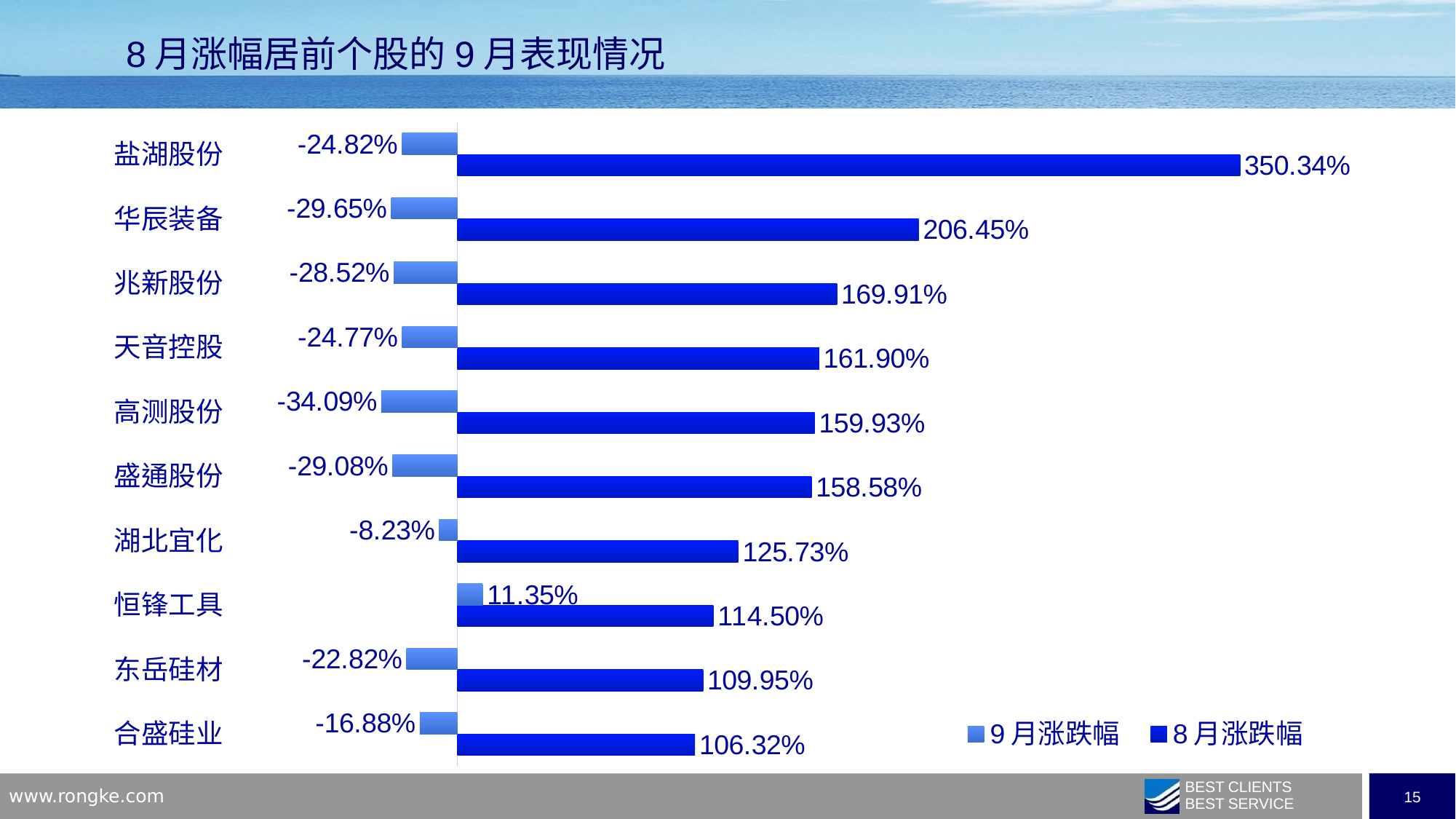

8月涨幅居前个股的9月表现情况

### Chart

| Category | 8月涨跌幅 | 9月涨跌幅 |
|---|---|---|
| 合盛硅业 | 1.0631568889738 | -0.16875838050444558 |
| 东岳硅材 | 1.0994587280108 | -0.22816629068643257 |
| 恒锋工具 | 1.1450151057402 | 0.11352163778285185 |
| 湖北宜化 | 1.257328990228 | -0.08225096629550577 |
| 盛通股份 | 1.5857519788918 | -0.29081566682969884 |
| 高测股份 | 1.5993006993007 | -0.340866005154575 |
| 天音控股 | 1.6190476190476 | -0.24772738458891608 |
| 兆新股份 | 1.6991150442478 | -0.28524538196993565 |
| 华辰装备 | 2.0645325203252 | -0.29646813928792193 |
| 盐湖股份 | 3.5033936651584003 | -0.24817884286879555 |